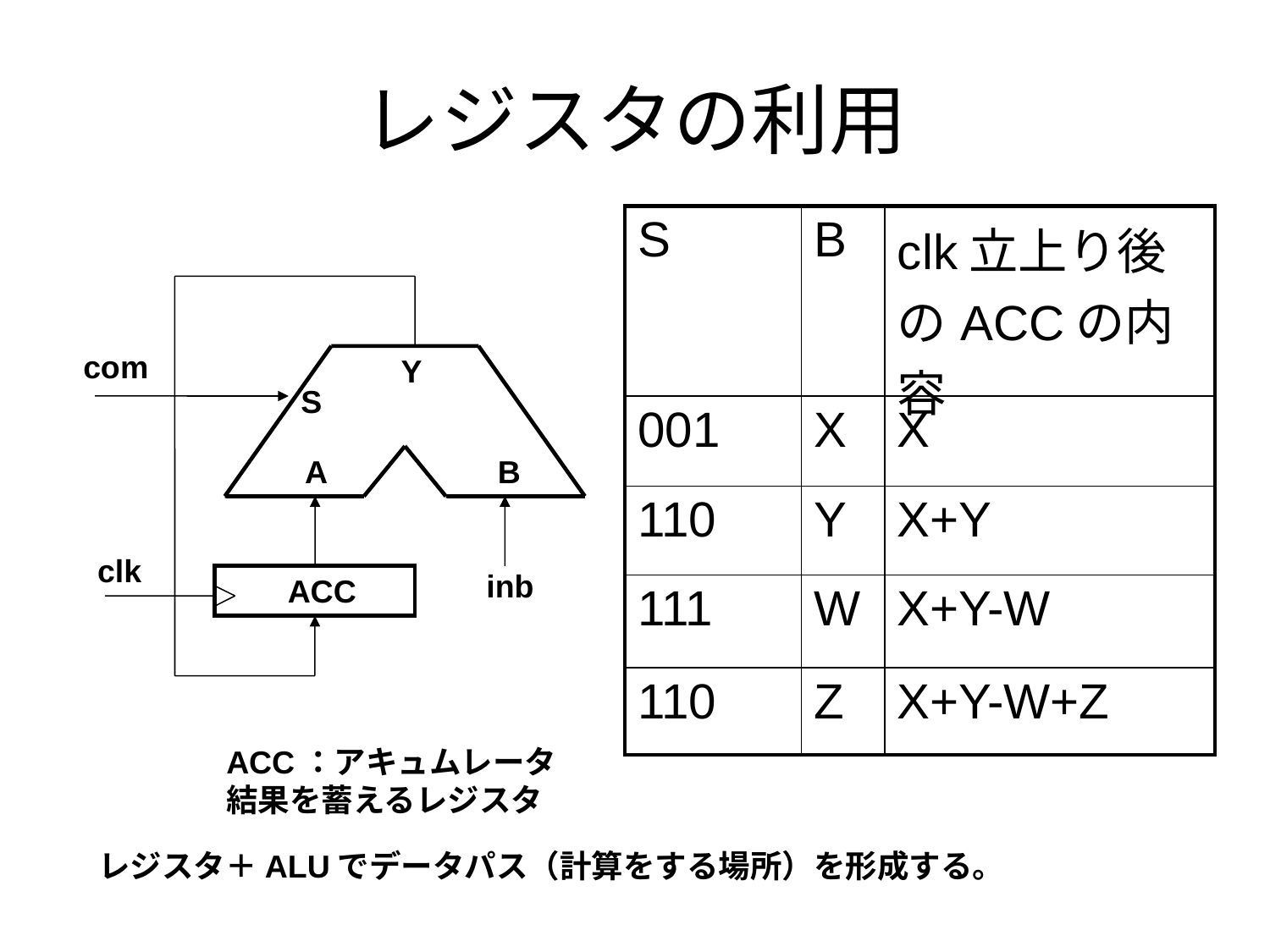

# レジスタの利用
| S | B | clk立上り後のACCの内容 |
| --- | --- | --- |
| 001 | X | X |
| 110 | Y | X+Y |
| 111 | W | X+Y-W |
| 110 | Z | X+Y-W+Z |

com
Y

S
A
B

clk
inb
ACC

ACC：アキュムレータ
結果を蓄えるレジスタ
レジスタ＋ALUでデータパス（計算をする場所）を形成する。